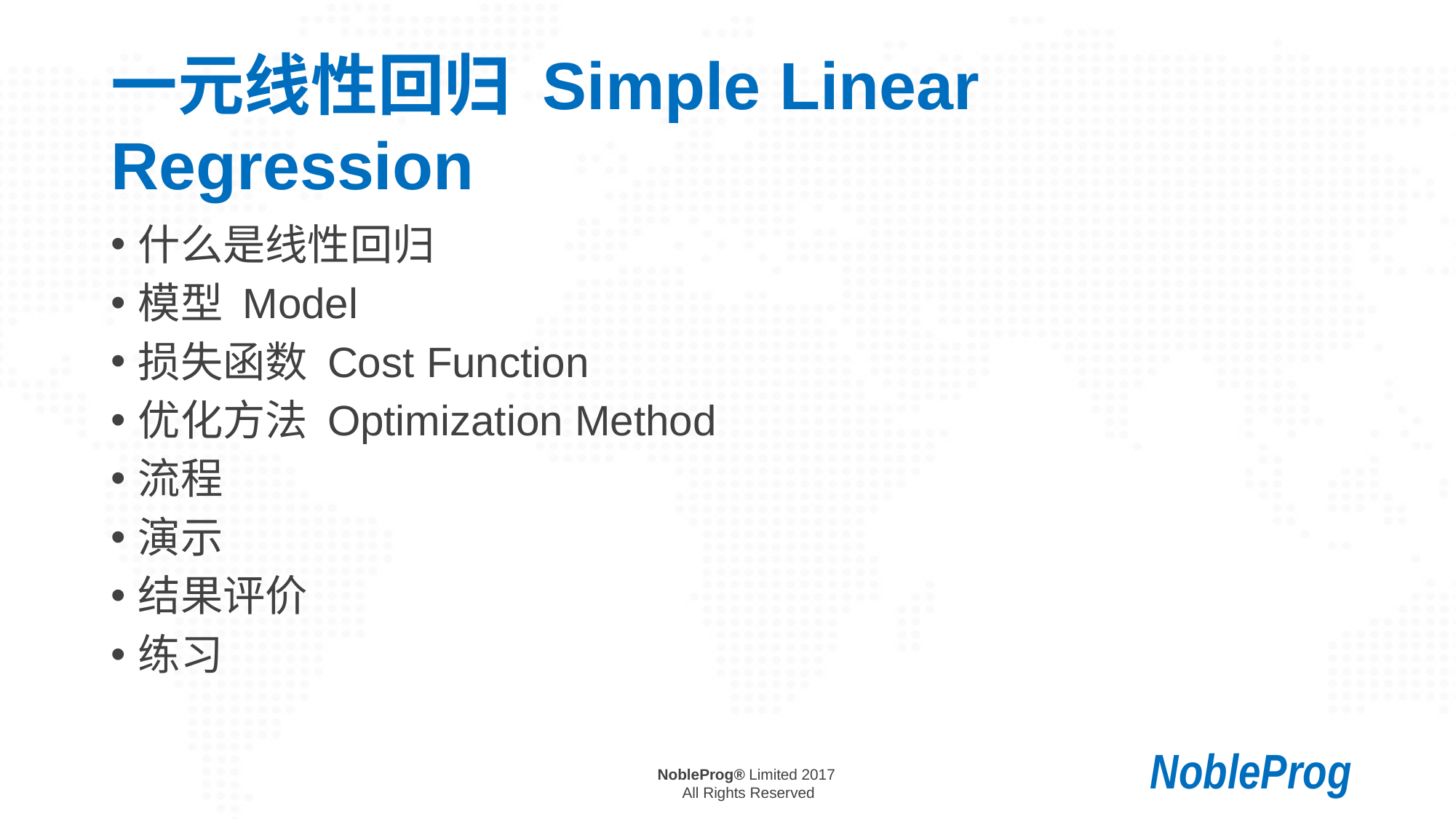

# 一元线性回归 Simple Linear Regression
什么是线性回归
模型 Model
损失函数 Cost Function
优化方法 Optimization Method
流程
演示
结果评价
练习